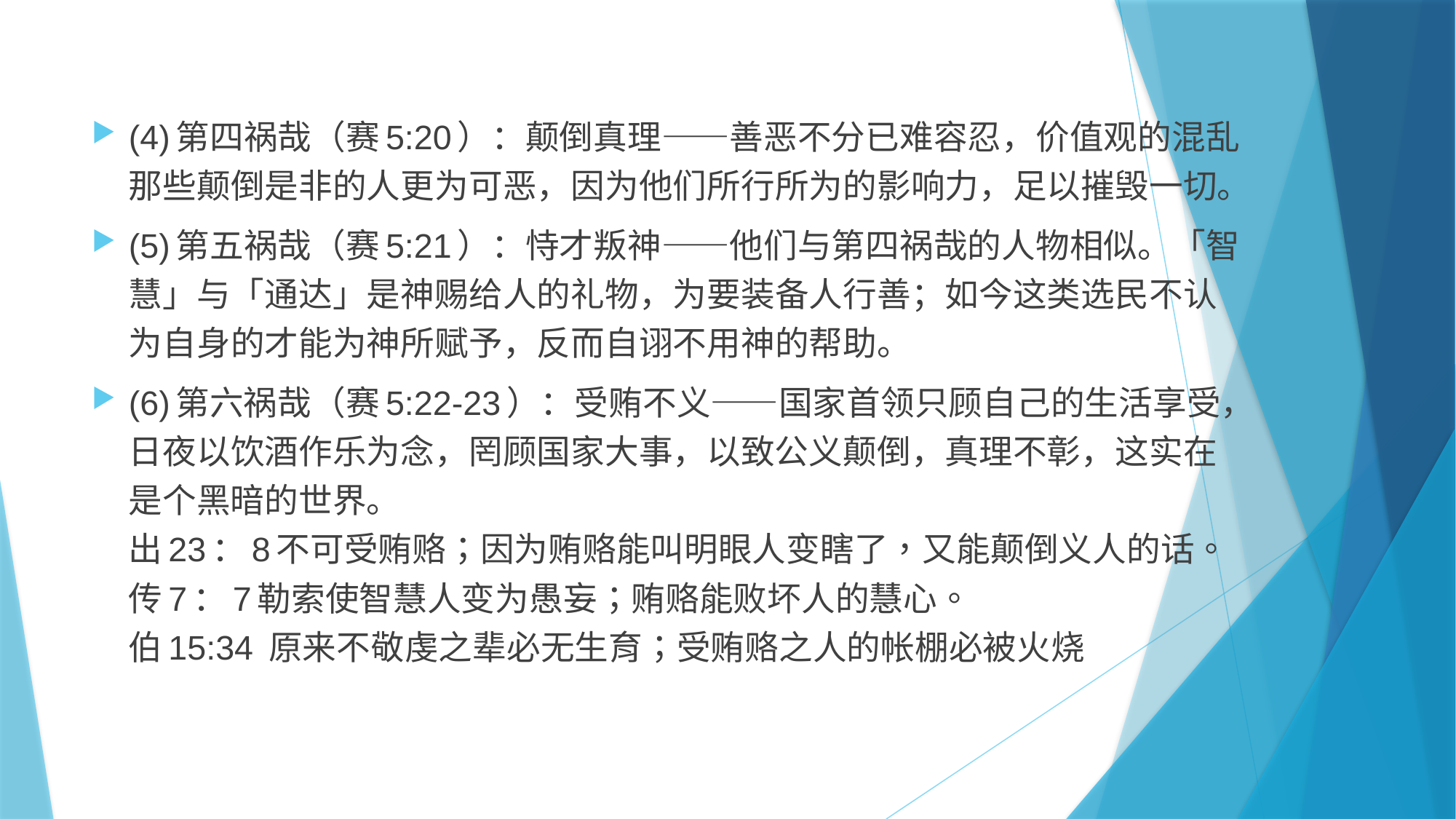

#
(4)第四祸哉（赛5:20）：颠倒真理——善恶不分已难容忍，价值观的混乱 那些颠倒是非的人更为可恶，因为他们所行所为的影响力，足以摧毁一切。
(5)第五祸哉（赛5:21）：恃才叛神——他们与第四祸哉的人物相似。「智慧」与「通达」是神赐给人的礼物，为要装备人行善；如今这类选民不认为自身的才能为神所赋予，反而自诩不用神的帮助。
(6)第六祸哉（赛5:22-23）：受贿不义——国家首领只顾自己的生活享受，日夜以饮酒作乐为念，罔顾国家大事，以致公义颠倒，真理不彰，这实在是个黑暗的世界。
出23：8不可受贿赂；因为贿赂能叫明眼人变瞎了，又能颠倒义人的话。
传7：7勒索使智慧人变为愚妄；贿赂能败坏人的慧心。
伯15:34 原来不敬虔之辈必无生育；受贿赂之人的帐棚必被火烧